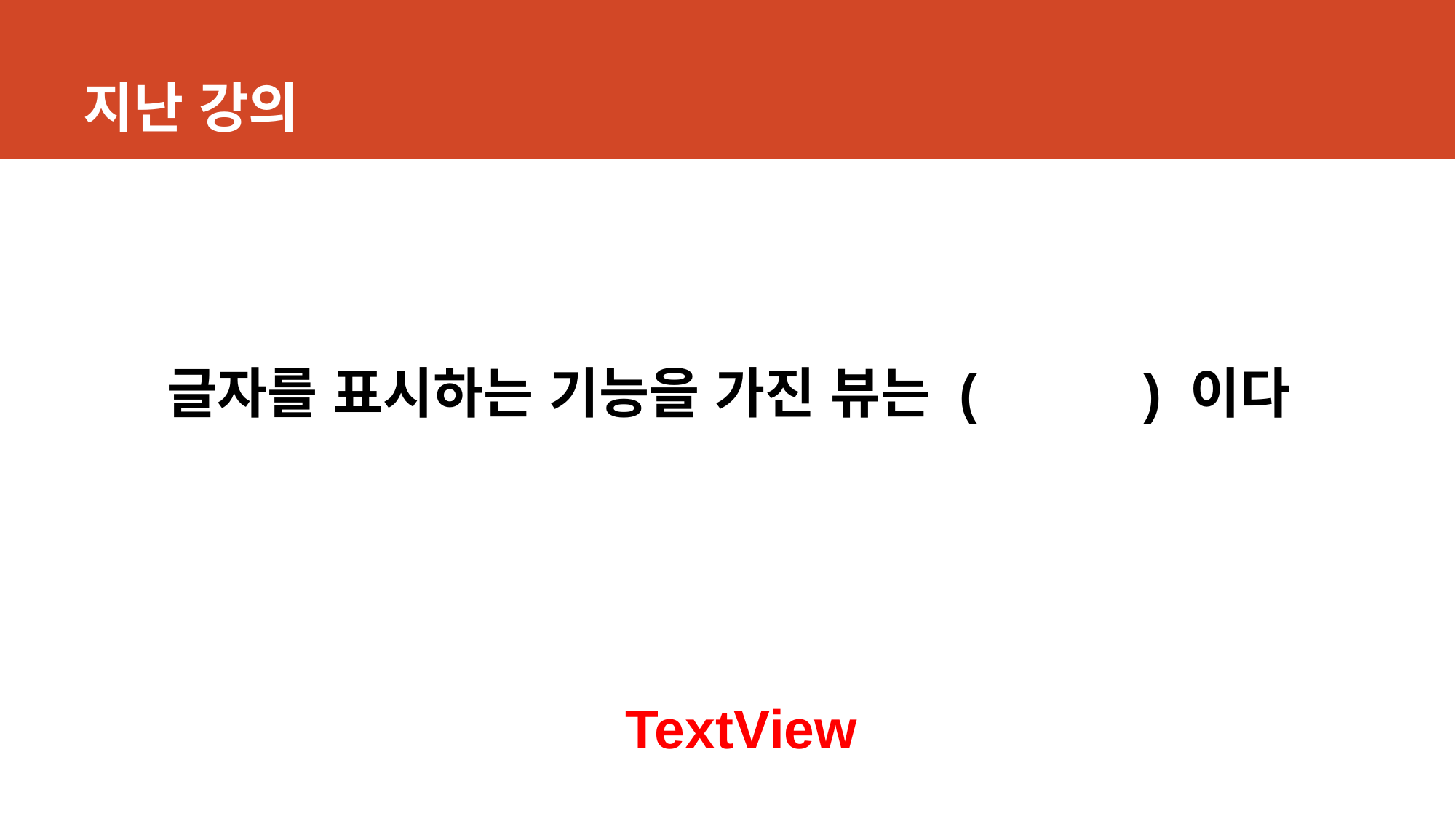

# 지난 강의
글자를 표시하는 기능을 가진 뷰는 (           ) 이다
TextView